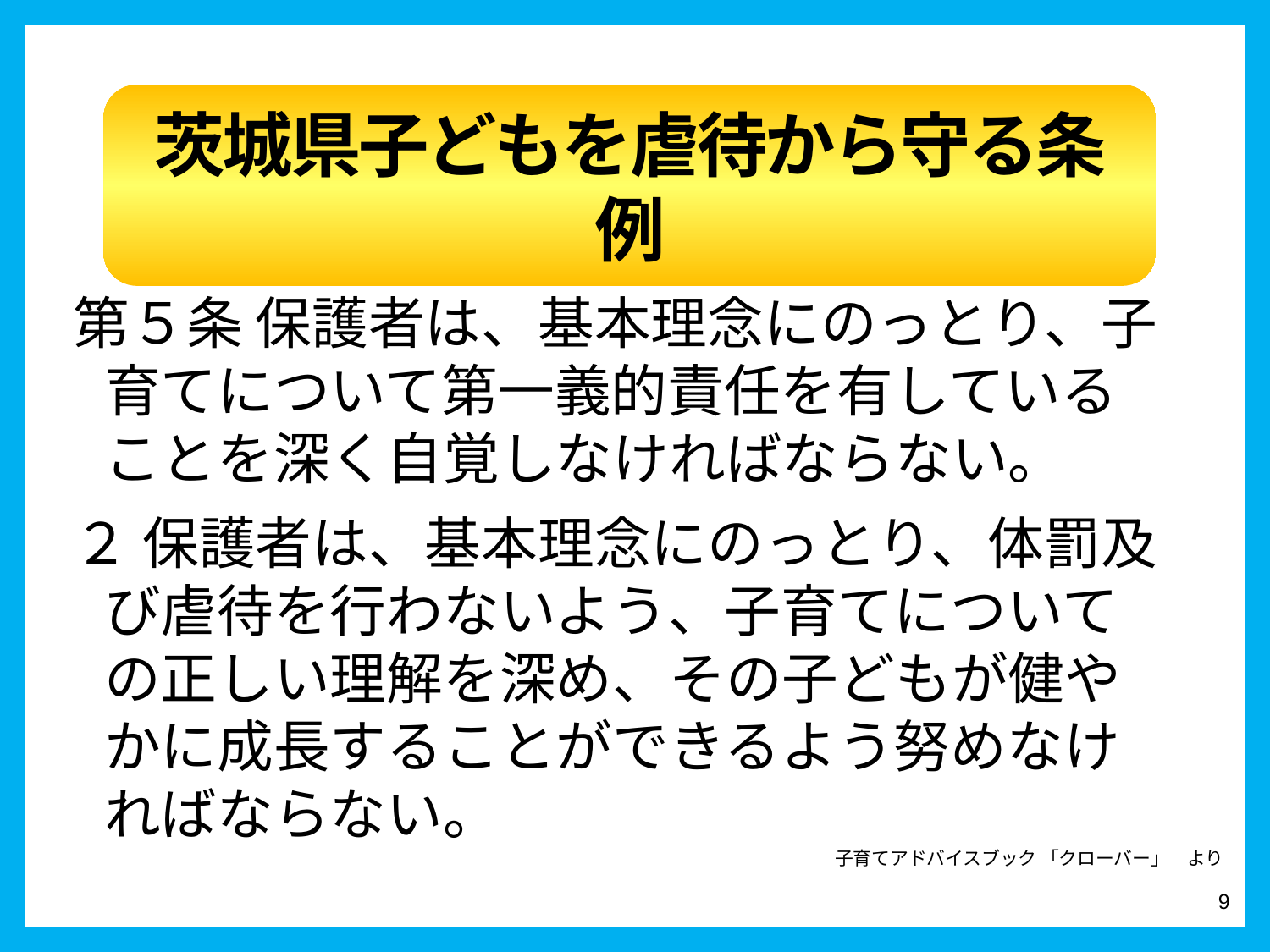

茨城県子どもを虐待から守る条例
第５条 保護者は、基本理念にのっとり、子育てについて第一義的責任を有していることを深く自覚しなければならない。

２ 保護者は、基本理念にのっとり、体罰及び虐待を行わないよう、子育てについての正しい理解を深め、その子どもが健やかに成長することができるよう努めなければならない。
子育てアドバイスブック 「クローバー」　より
9